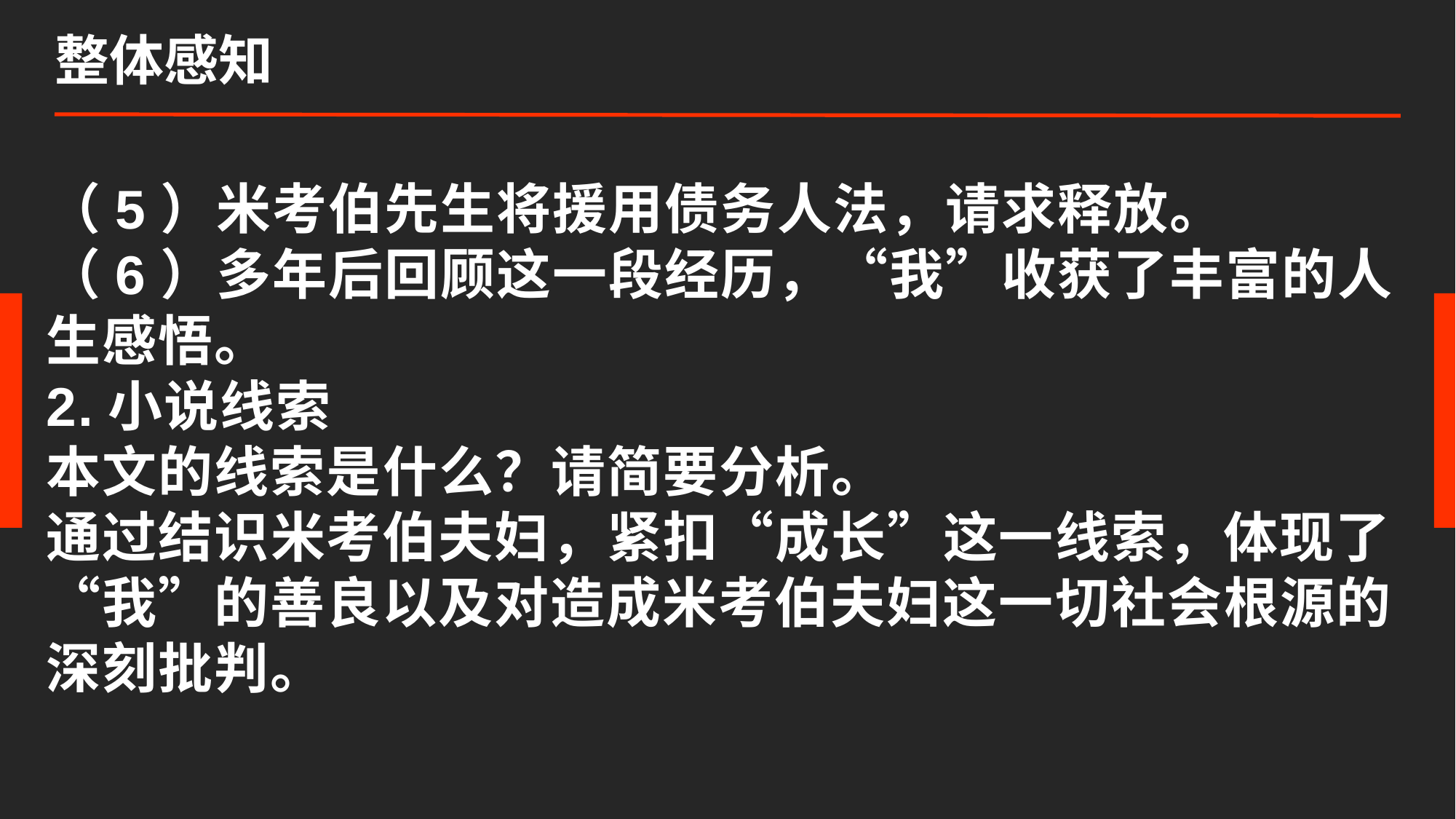

整体感知
（5）米考伯先生将援用债务人法，请求释放。
（6）多年后回顾这一段经历，“我”收获了丰富的人生感悟。
2.小说线索
本文的线索是什么？请简要分析。
通过结识米考伯夫妇，紧扣“成长”这一线索，体现了“我”的善良以及对造成米考伯夫妇这一切社会根源的深刻批判。